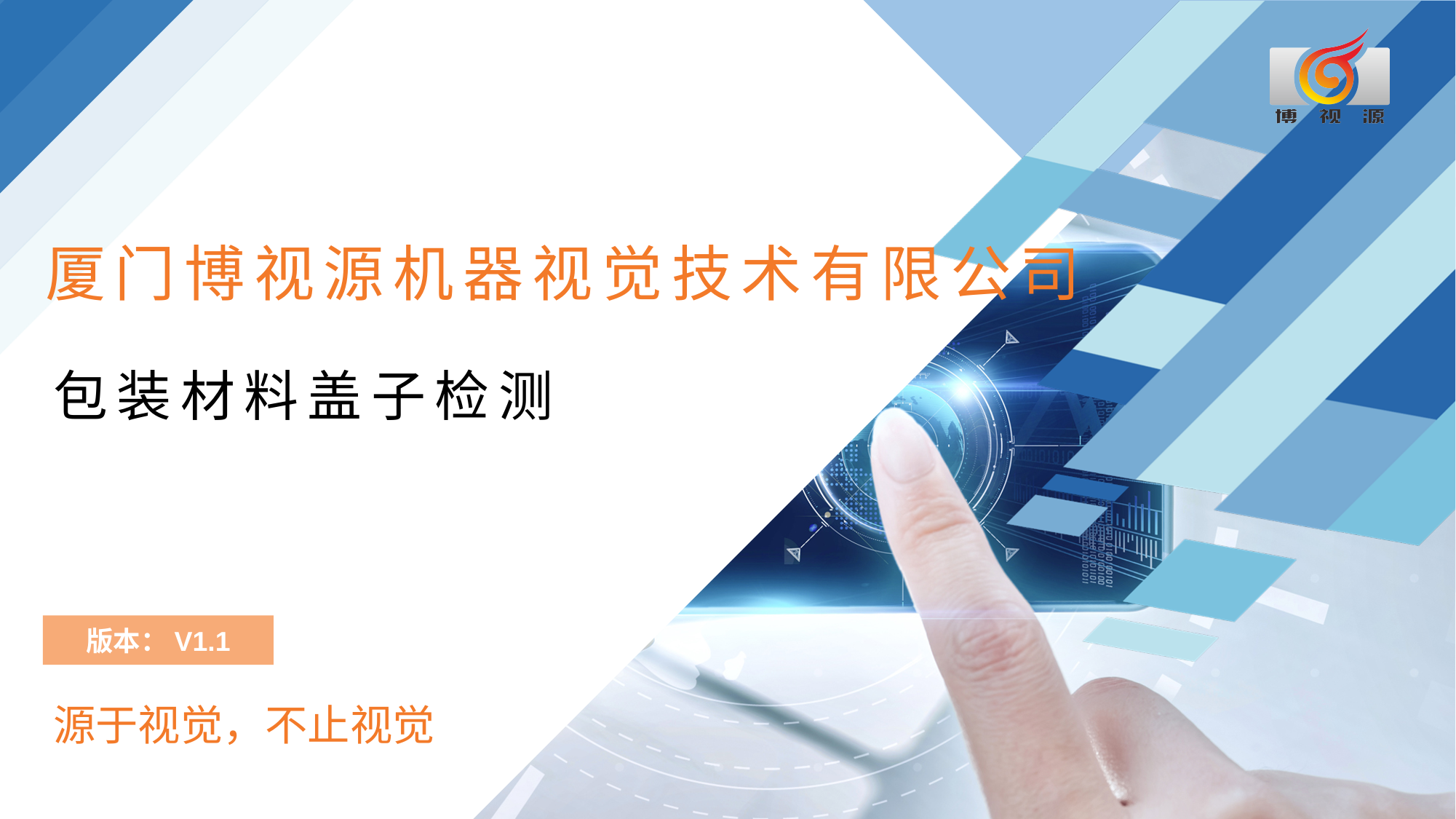

厦门博视源机器视觉技术有限公司
包装材料盖子检测
版本：V1.1
源于视觉，不止视觉